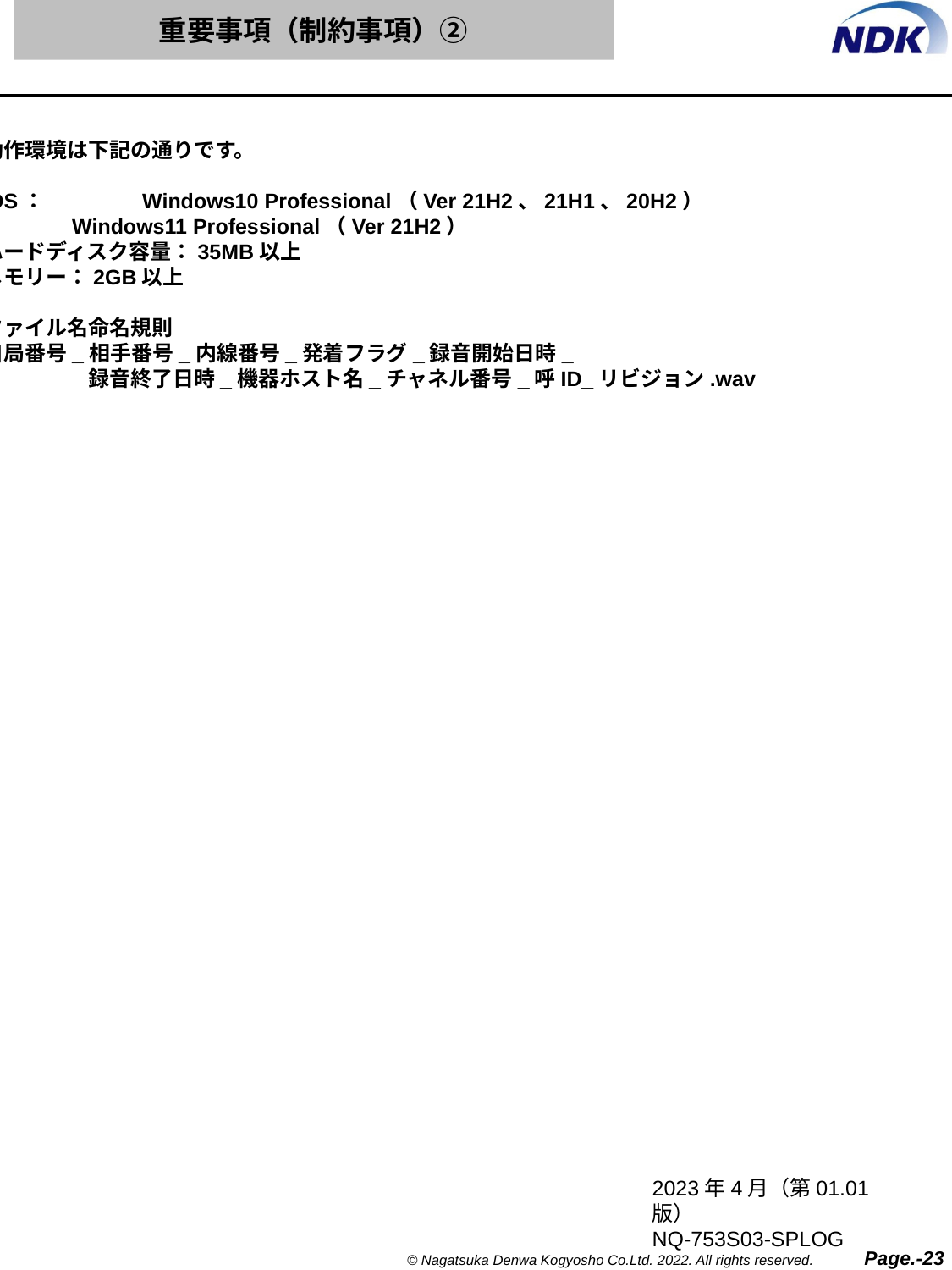

重要事項（制約事項）②
６．動作環境は下記の通りです。

　　OS：	Windows10 Professional（Ver 21H2、21H1、20H2）
　　　　　　Windows11 Professional（Ver 21H2）
　　ハードディスク容量：35MB以上
　　メモリー：2GB以上

７．ファイル名命名規則
　　自局番号_相手番号_内線番号_発着フラグ_録音開始日時_
　　　　　　　録音終了日時_機器ホスト名_チャネル番号_呼ID_リビジョン.wav

2023年4月（第01.01版）
NQ-753S03-SPLOG
Page.-23